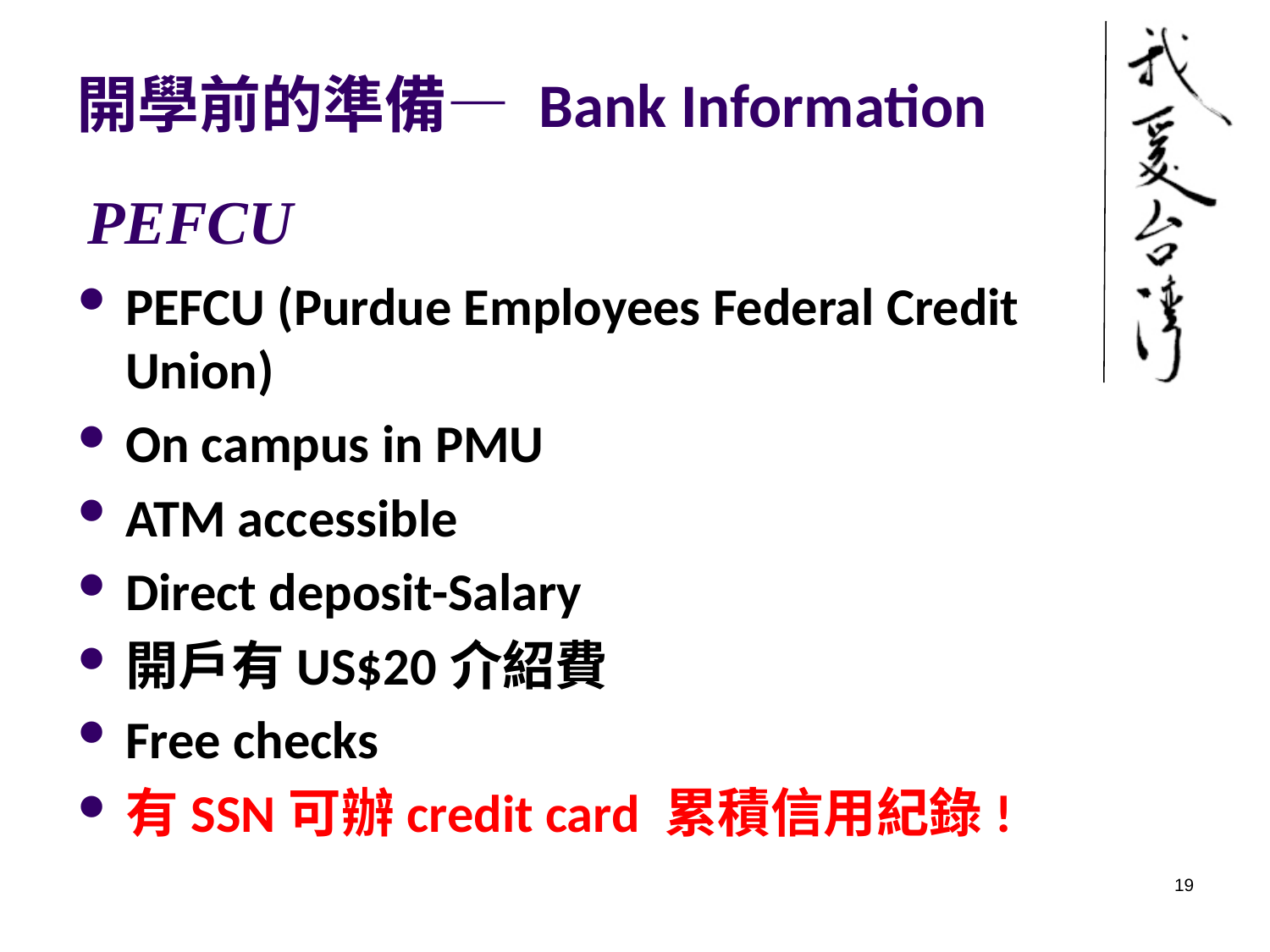

# 開學前的準備— Bank Information
PEFCU
PEFCU (Purdue Employees Federal Credit Union)
On campus in PMU
ATM accessible
Direct deposit-Salary
開戶有US$20介紹費
Free checks
有SSN可辦credit card 累積信用紀錄!
19